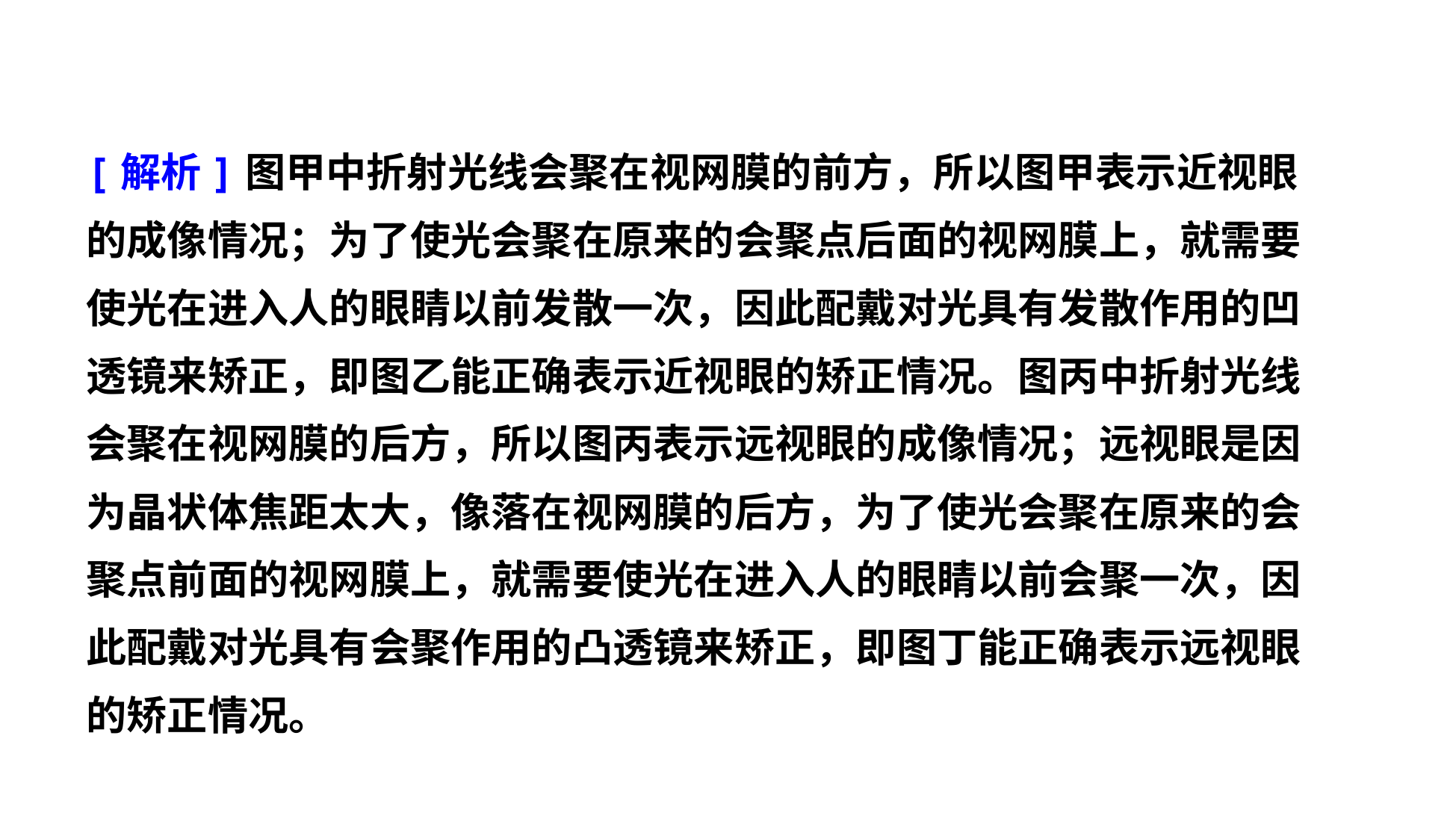

[解析]图甲中折射光线会聚在视网膜的前方，所以图甲表示近视眼的成像情况；为了使光会聚在原来的会聚点后面的视网膜上，就需要使光在进入人的眼睛以前发散一次，因此配戴对光具有发散作用的凹透镜来矫正，即图乙能正确表示近视眼的矫正情况。图丙中折射光线会聚在视网膜的后方，所以图丙表示远视眼的成像情况；远视眼是因为晶状体焦距太大，像落在视网膜的后方，为了使光会聚在原来的会聚点前面的视网膜上，就需要使光在进入人的眼睛以前会聚一次，因此配戴对光具有会聚作用的凸透镜来矫正，即图丁能正确表示远视眼的矫正情况。